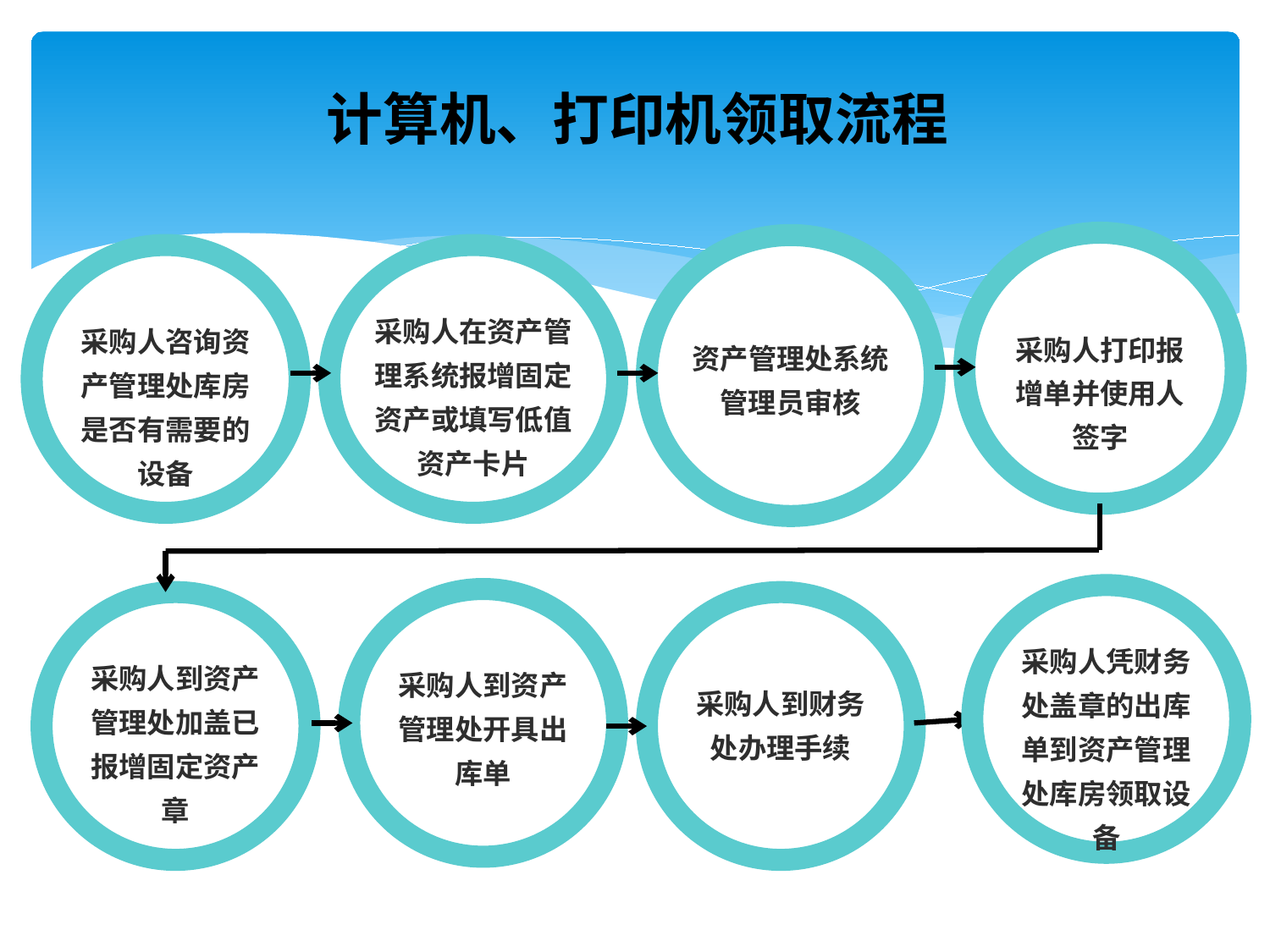

计算机、打印机领取流程
采购人打印报增单并使用人签字
资产管理处系统管理员审核
采购人咨询资产管理处库房是否有需要的设备
采购人在资产管理系统报增固定资产或填写低值资产卡片
采购人凭财务处盖章的出库单到资产管理处库房领取设备
采购人到资产管理处开具出库单
采购人到资产管理处加盖已报增固定资产章
采购人到财务处办理手续